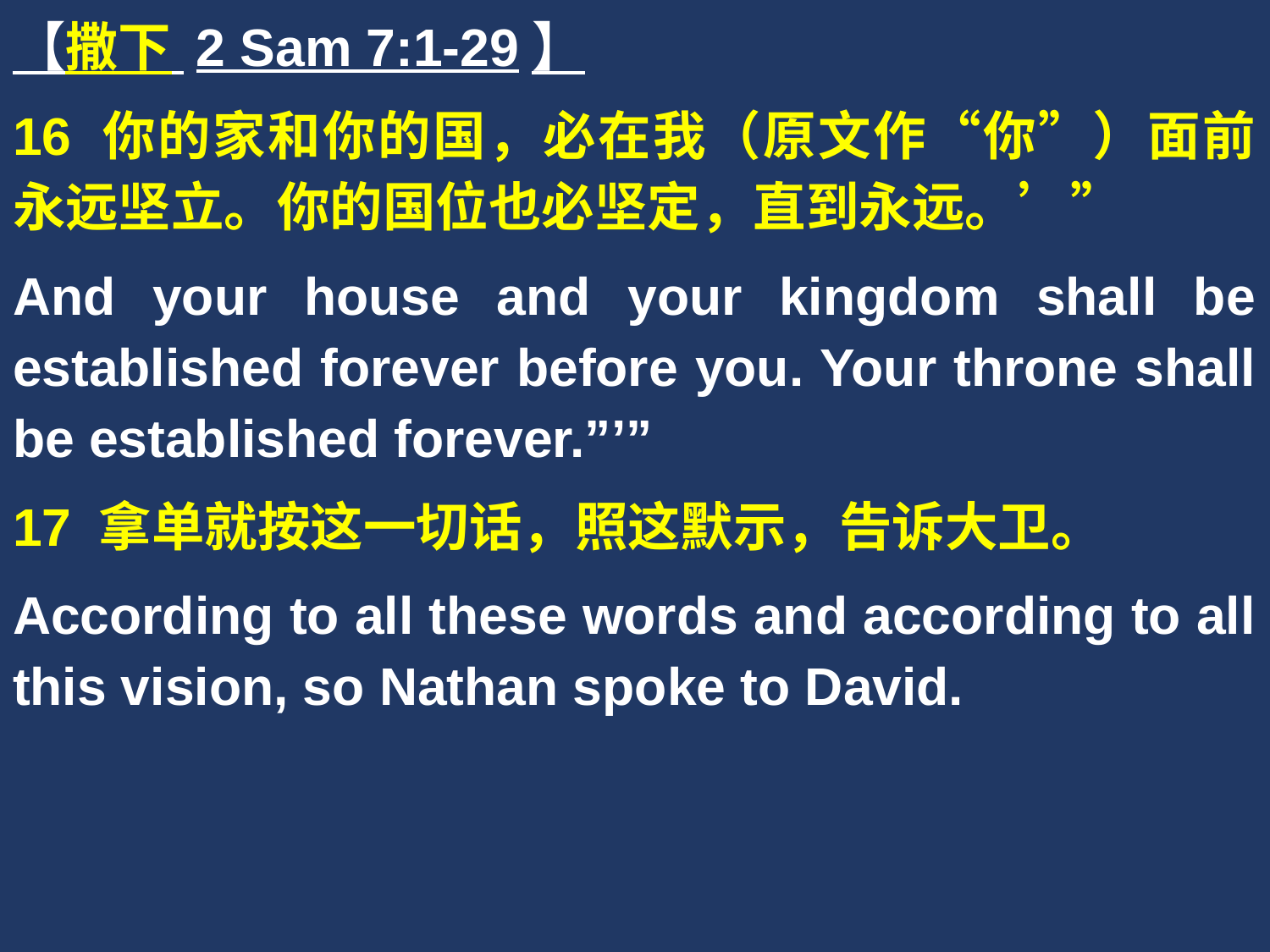

【撒下 2 Sam 7:1-29】
16 你的家和你的国，必在我（原文作“你”）面前永远坚立。你的国位也必坚定，直到永远。’”
And your house and your kingdom shall be established forever before you. Your throne shall be established forever.”’”
17 拿单就按这一切话，照这默示，告诉大卫。
According to all these words and according to all this vision, so Nathan spoke to David.